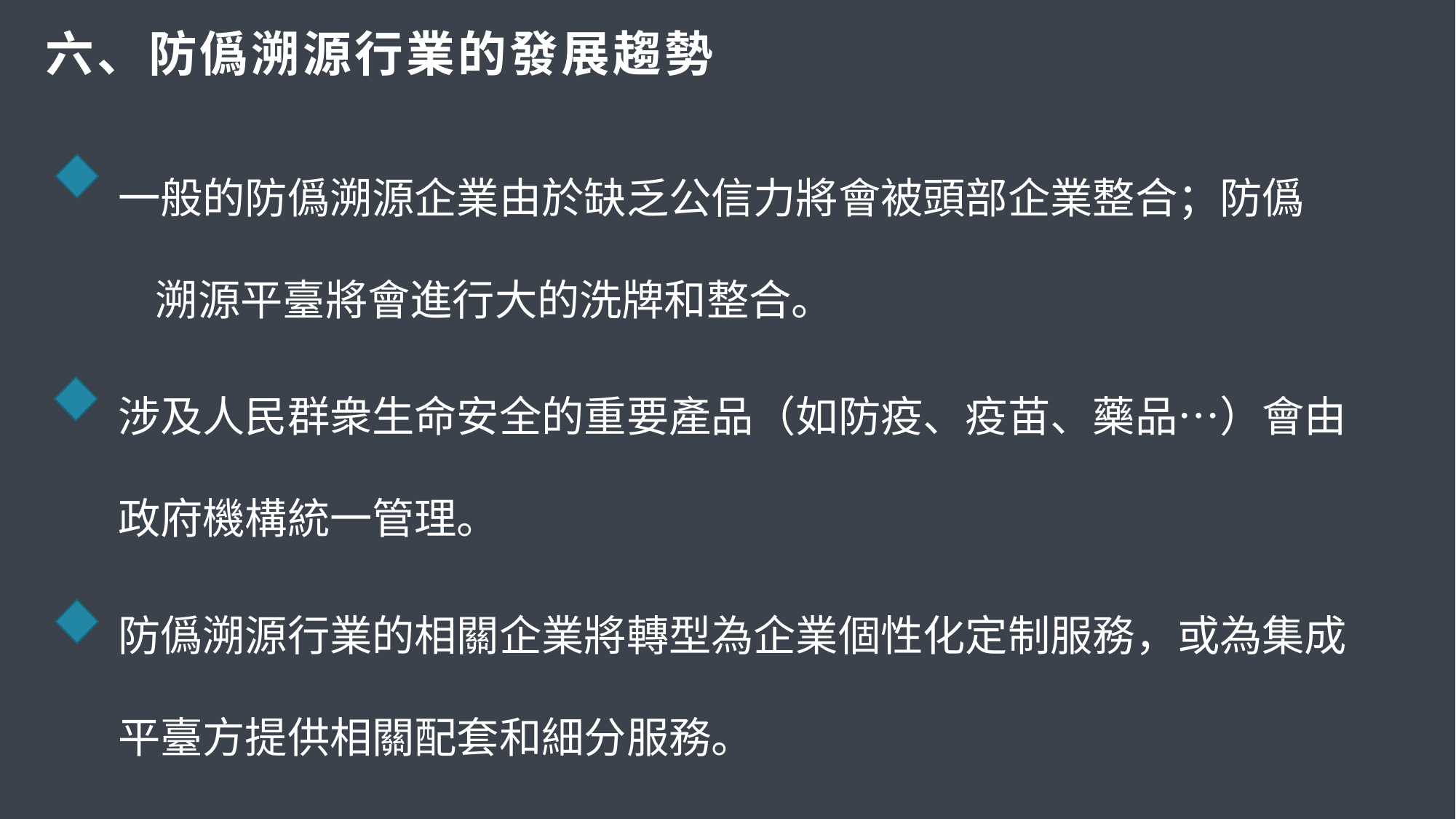

六、防僞溯源行業的發展趨勢
一般的防僞溯源企業由於缺乏公信力將會被頭部企業整合；防僞             溯源平臺將會進行大的洗牌和整合。
涉及人民群衆生命安全的重要產品（如防疫、疫苗、藥品…）會由政府機構統一管理。
防僞溯源行業的相關企業將轉型為企業個性化定制服務，或為集成平臺方提供相關配套和細分服務。